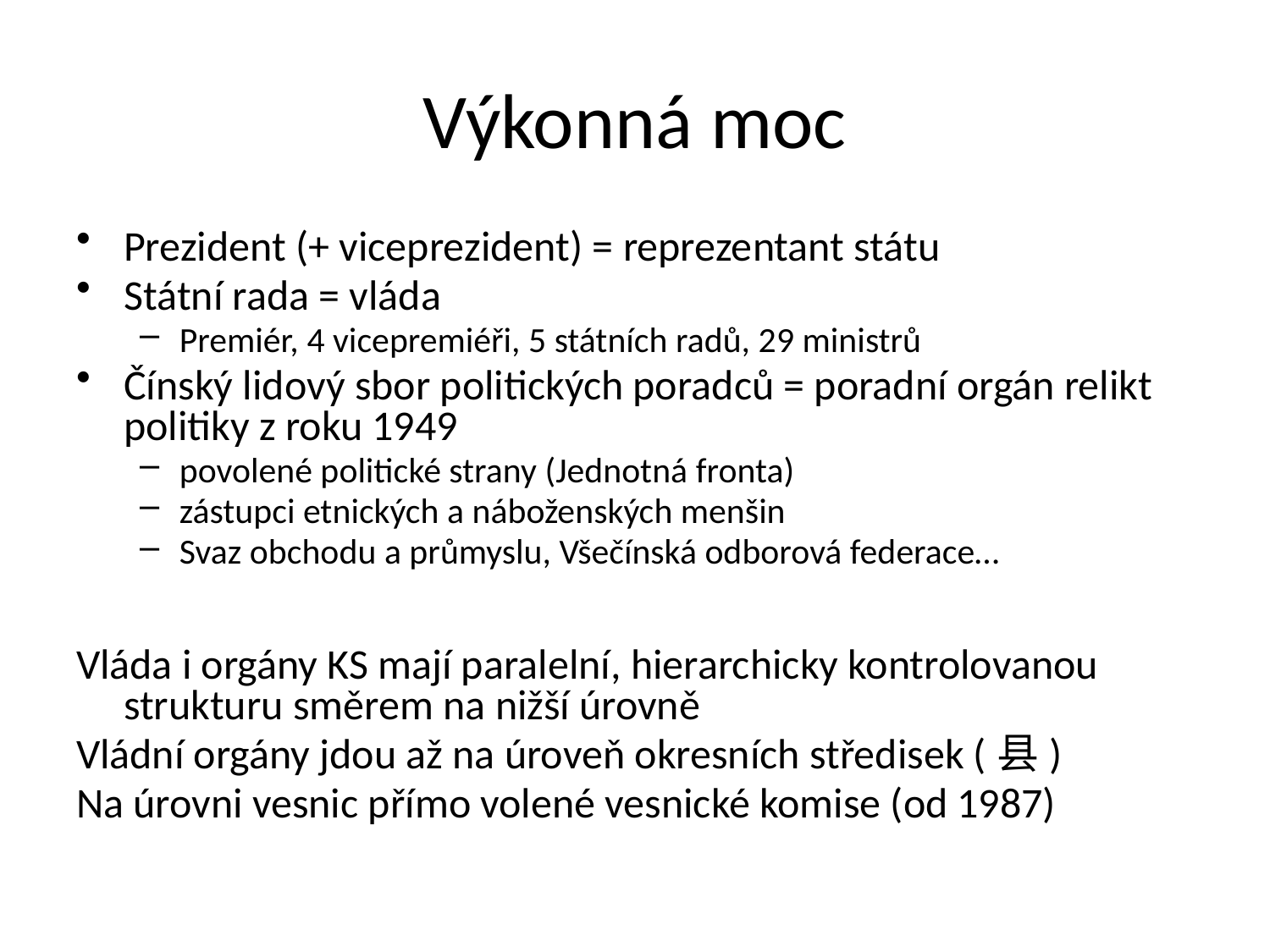

Výkonná moc
Prezident (+ viceprezident) = reprezentant státu
Státní rada = vláda
Premiér, 4 vicepremiéři, 5 státních radů, 29 ministrů
Čínský lidový sbor politických poradců = poradní orgán relikt politiky z roku 1949
povolené politické strany (Jednotná fronta)
zástupci etnických a náboženských menšin
Svaz obchodu a průmyslu, Všečínská odborová federace…

Vláda i orgány KS mají paralelní, hierarchicky kontrolovanou strukturu směrem na nižší úrovně
Vládní orgány jdou až na úroveň okresních středisek (县)
Na úrovni vesnic přímo volené vesnické komise (od 1987)